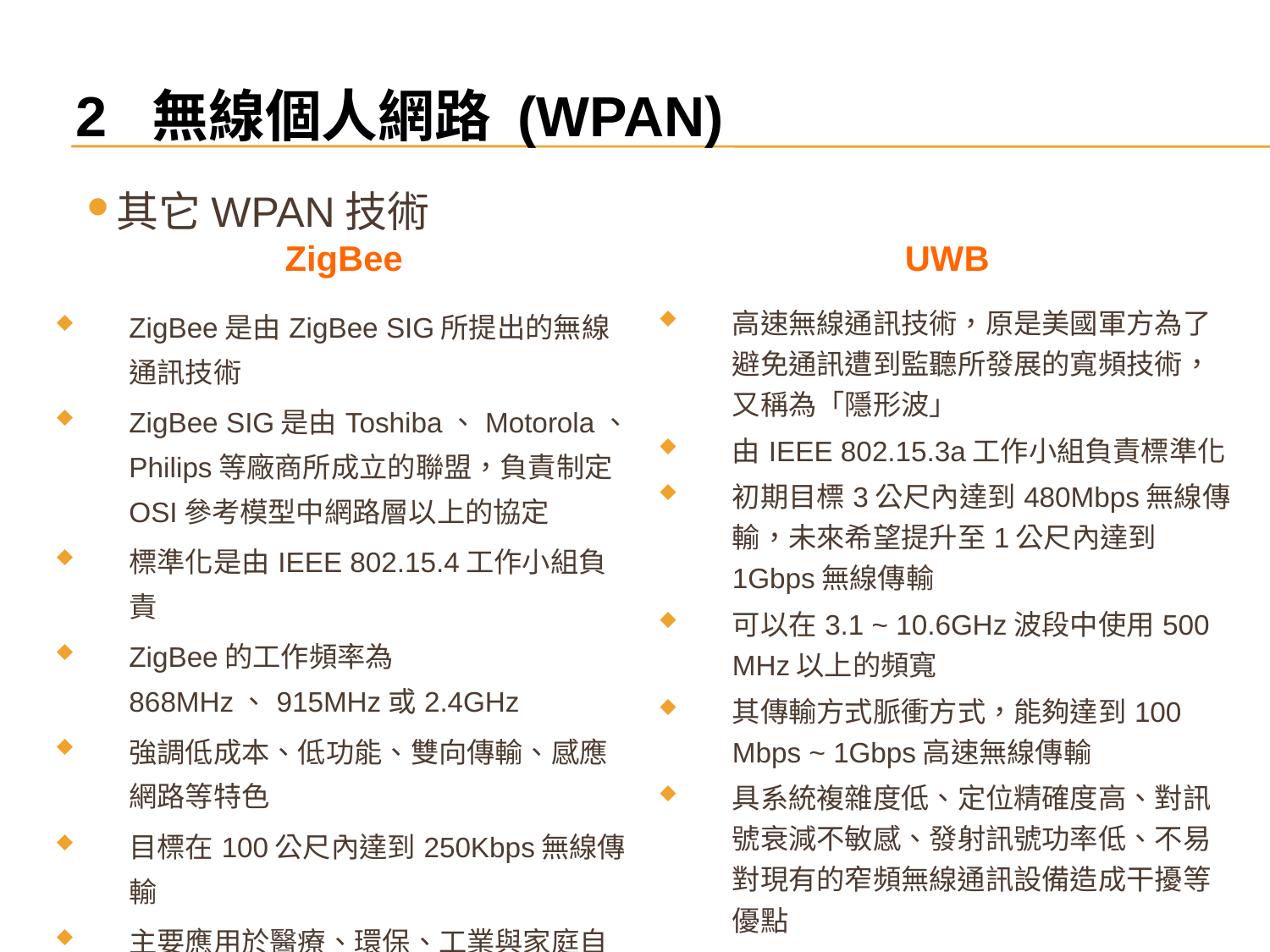

2  無線個人網路 (WPAN)
其它WPAN技術
| ZigBee | UWB |
| --- | --- |
| ZigBee是由ZigBee SIG所提出的無線通訊技術 ZigBee SIG是由Toshiba、Motorola、Philips等廠商所成立的聯盟，負責制定OSI參考模型中網路層以上的協定 標準化是由IEEE 802.15.4工作小組負責 ZigBee的工作頻率為868MHz、915MHz或2.4GHz 強調低成本、低功能、雙向傳輸、感應網路等特色 目標在100公尺內達到250Kbps無線傳輸 主要應用於醫療、環保、工業與家庭自動化等方面 | 高速無線通訊技術，原是美國軍方為了避免通訊遭到監聽所發展的寬頻技術，又稱為「隱形波」 由IEEE 802.15.3a工作小組負責標準化 初期目標3公尺內達到480Mbps無線傳輸，未來希望提升至1公尺內達到1Gbps無線傳輸 可以在3.1 ~ 10.6GHz波段中使用500 MHz以上的頻寬 其傳輸方式脈衝方式，能夠達到100 Mbps ~ 1Gbps高速無線傳輸 具系統複雜度低、定位精確度高、對訊號衰減不敏感、發射訊號功率低、不易對現有的窄頻無線通訊設備造成干擾等優點 適合建立無線個人網路及無線區域網路 |